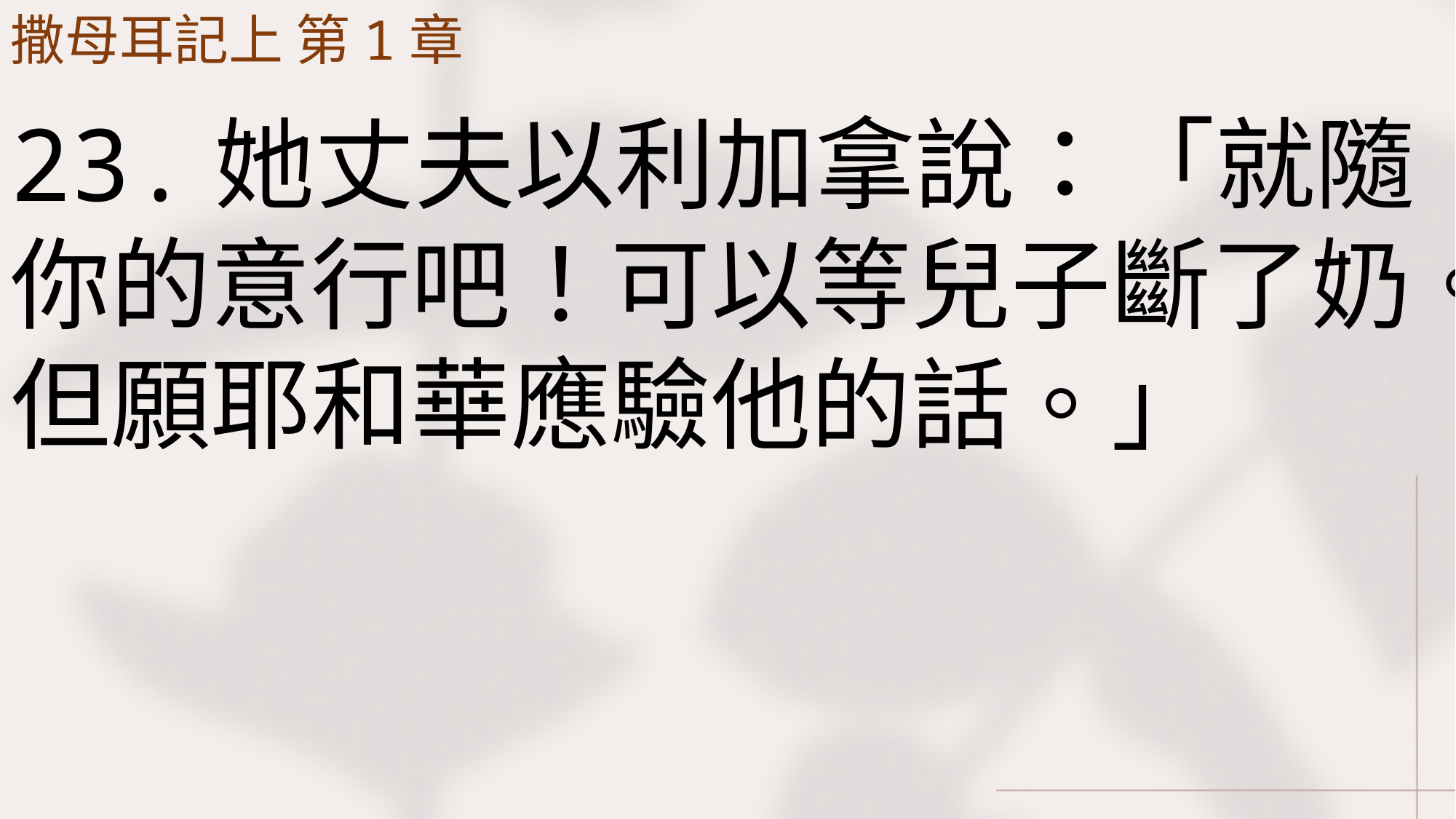

撒母耳記上 第1章
23.她丈夫以利加拿說：「就隨你的意行吧！可以等兒子斷了奶。但願耶和華應驗他的話。」